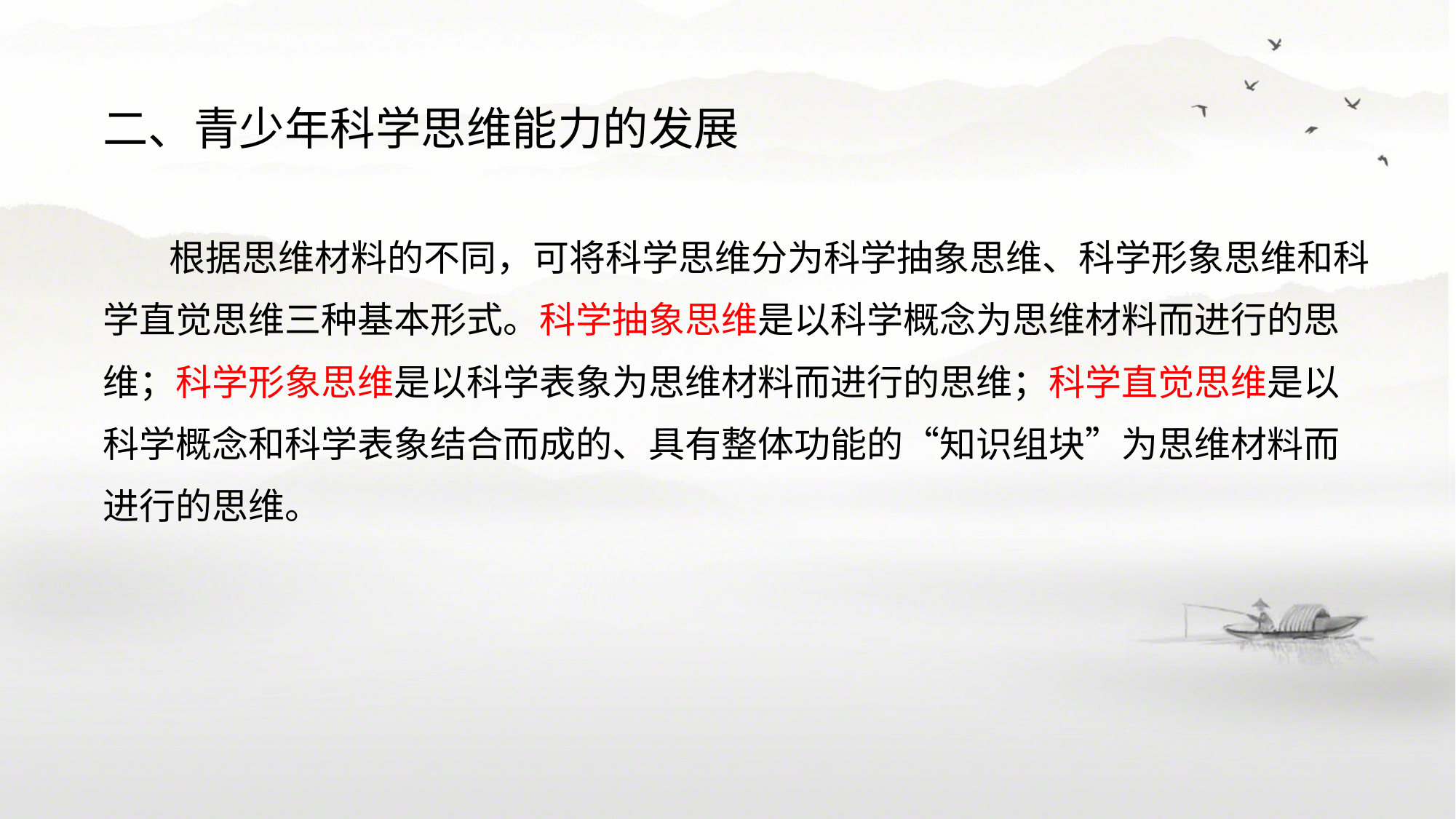

二、青少年科学思维能力的发展
       根据思维材料的不同，可将科学思维分为科学抽象思维、科学形象思维和科学直觉思维三种基本形式。科学抽象思维是以科学概念为思维材料而进行的思维；科学形象思维是以科学表象为思维材料而进行的思维；科学直觉思维是以科学概念和科学表象结合而成的、具有整体功能的“知识组块”为思维材料而进行的思维。